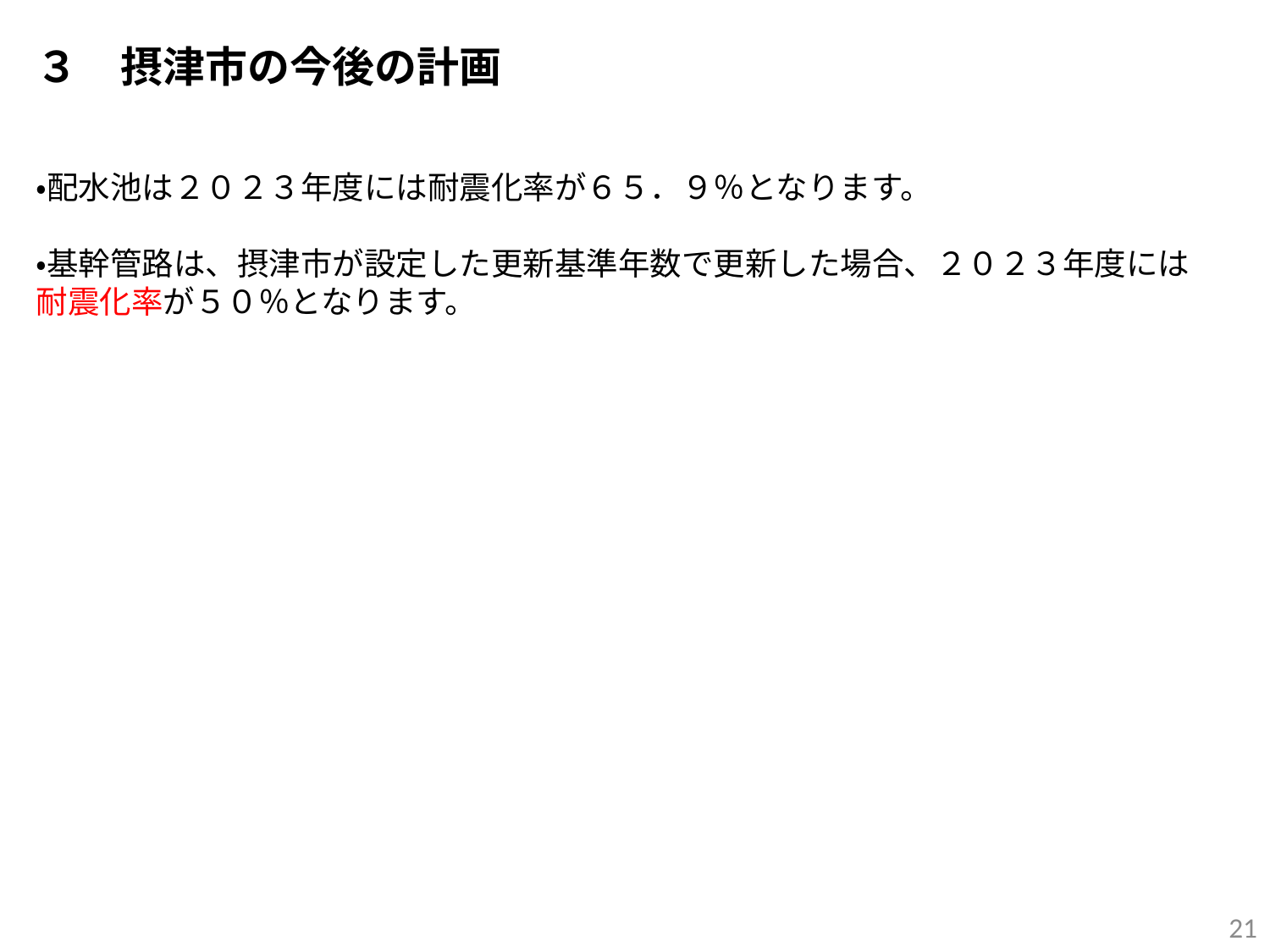

３　摂津市の今後の計画

・配水池は２０２３年度には耐震化率が６５．９％となります。

・基幹管路は、摂津市が設定した更新基準年数で更新した場合、２０２３年度には
耐震化率が５０％となります。

21